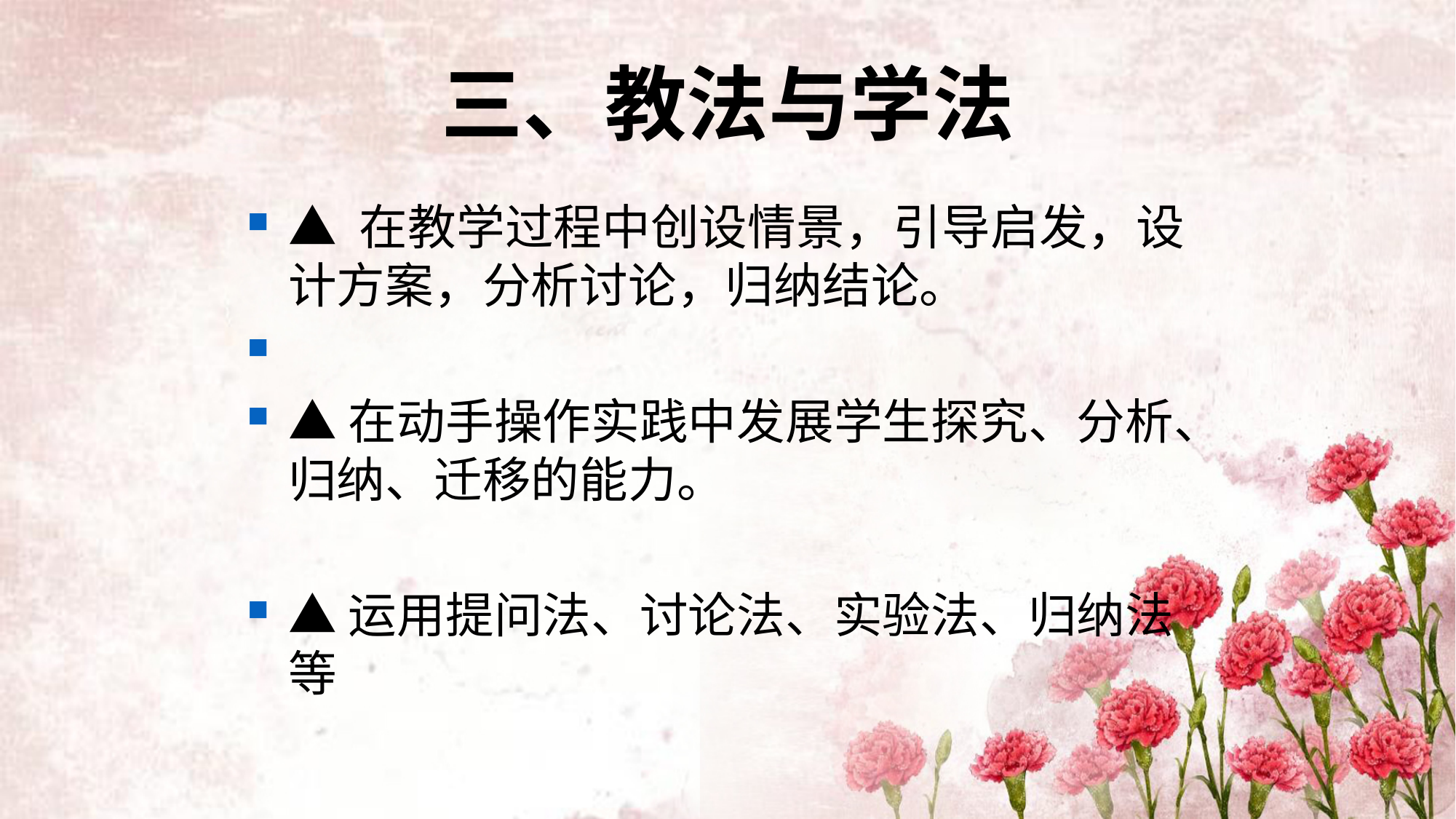

# 三、教法与学法
▲ 在教学过程中创设情景，引导启发，设计方案，分析讨论，归纳结论。

▲在动手操作实践中发展学生探究、分析、归纳、迁移的能力。

▲运用提问法、讨论法、实验法、归纳法等